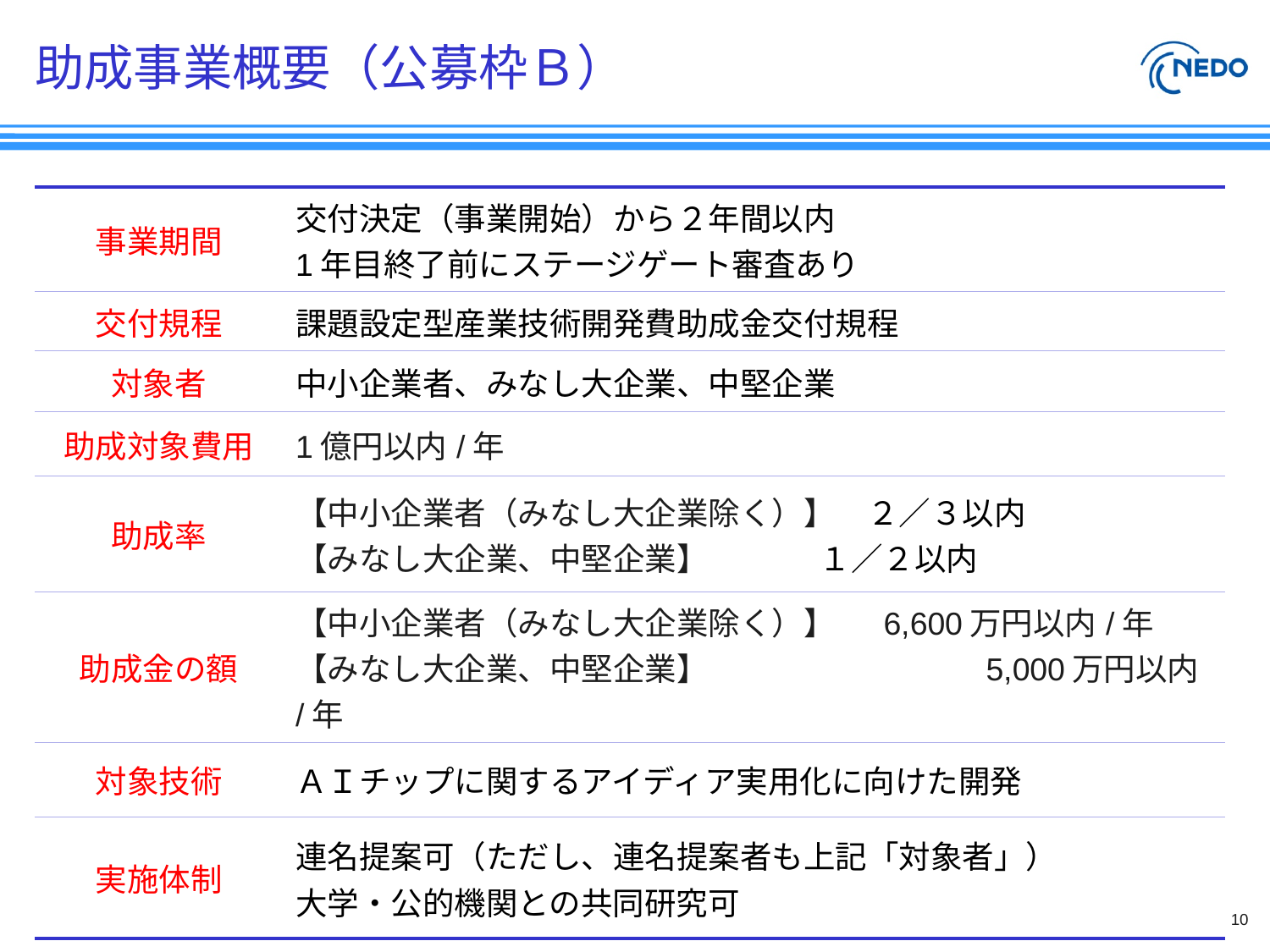

# 助成事業概要（公募枠Ｂ）
| 事業期間 | 交付決定（事業開始）から２年間以内 1年目終了前にステージゲート審査あり |
| --- | --- |
| 交付規程 | 課題設定型産業技術開発費助成金交付規程 |
| 対象者 | 中小企業者、みなし大企業、中堅企業 |
| 助成対象費用 | 1億円以内/年 |
| 助成率 | 【中小企業者（みなし大企業除く）】　２／３以内 【みなし大企業、中堅企業】 　 １／２以内 |
| 助成金の額 | 【中小企業者（みなし大企業除く）】　 6,600万円以内/年 【みなし大企業、中堅企業】 　　　　　5,000万円以内/年 |
| 対象技術 | ＡＩチップに関するアイディア実用化に向けた開発 |
| 実施体制 | 連名提案可（ただし、連名提案者も上記「対象者」） 大学・公的機関との共同研究可 |
10